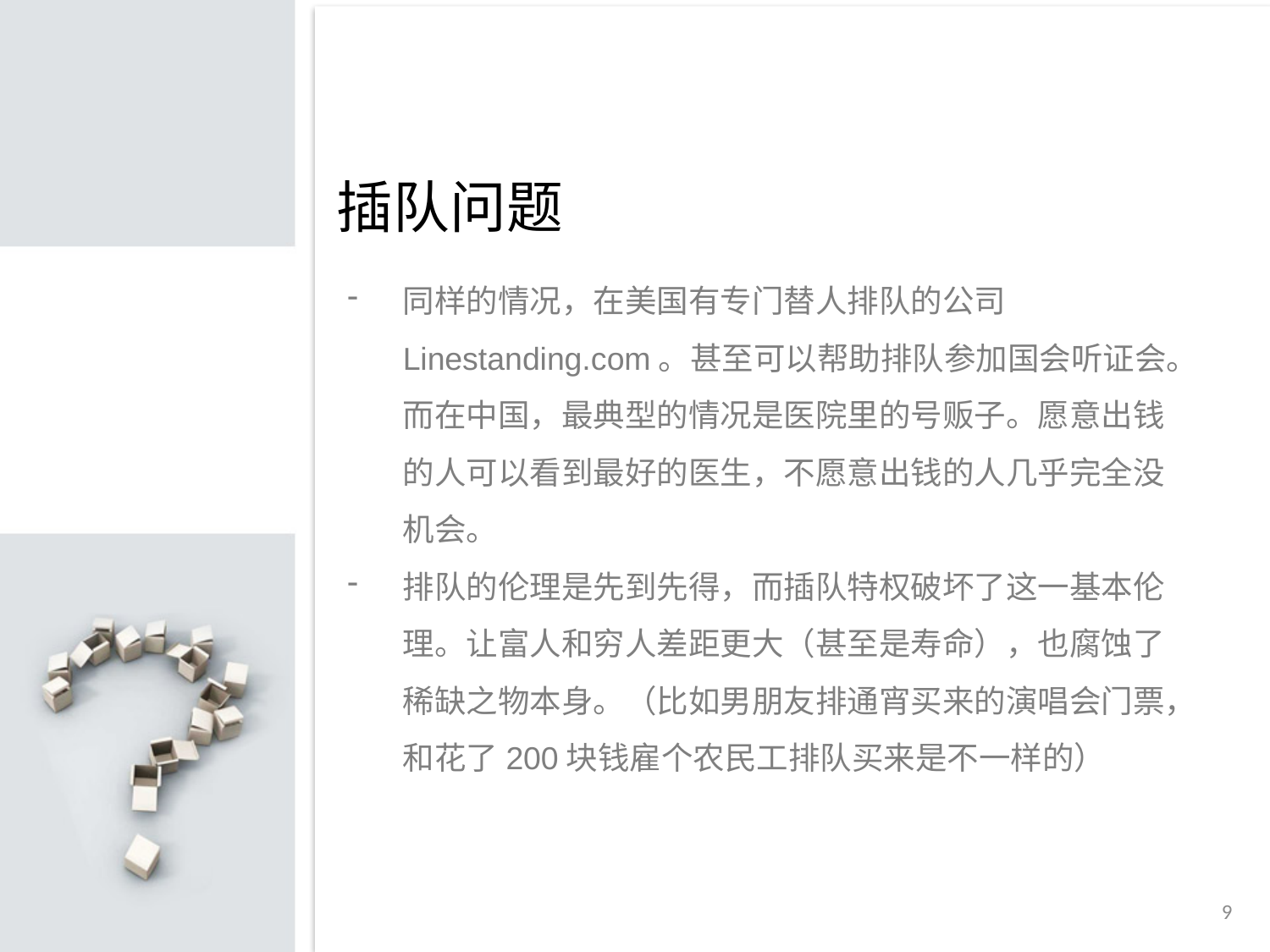

插队问题
同样的情况，在美国有专门替人排队的公司Linestanding.com。甚至可以帮助排队参加国会听证会。而在中国，最典型的情况是医院里的号贩子。愿意出钱的人可以看到最好的医生，不愿意出钱的人几乎完全没机会。
排队的伦理是先到先得，而插队特权破坏了这一基本伦理。让富人和穷人差距更大（甚至是寿命），也腐蚀了稀缺之物本身。（比如男朋友排通宵买来的演唱会门票，和花了200块钱雇个农民工排队买来是不一样的）
点击添加标题
点击添加标题
点击添加标题
9